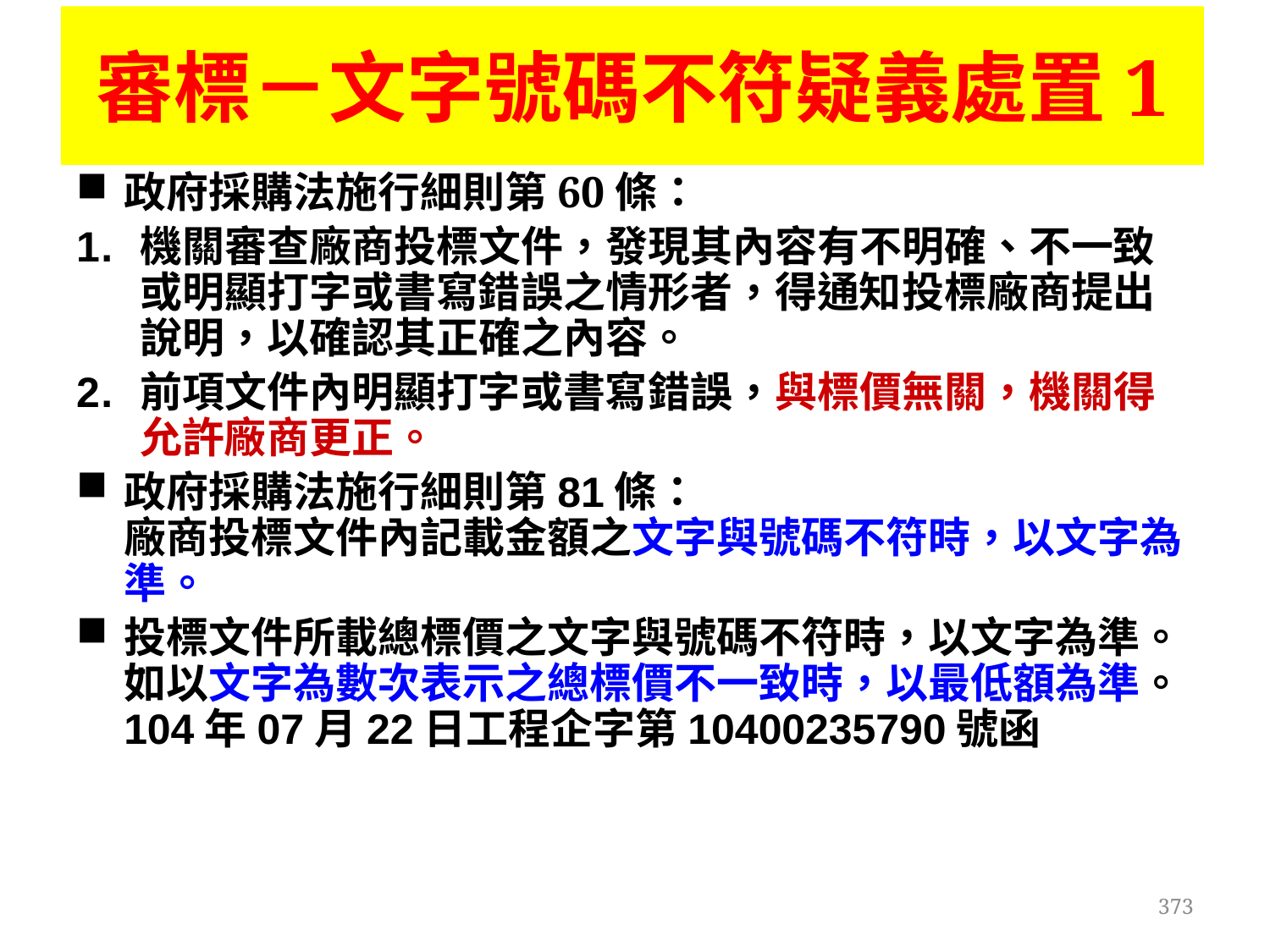

# 審標－文字號碼不符疑義處置1
政府採購法施行細則第60條：
機關審查廠商投標文件，發現其內容有不明確、不一致或明顯打字或書寫錯誤之情形者，得通知投標廠商提出說明，以確認其正確之內容。
前項文件內明顯打字或書寫錯誤，與標價無關，機關得允許廠商更正。
政府採購法施行細則第81條：
廠商投標文件內記載金額之文字與號碼不符時，以文字為準。
投標文件所載總標價之文字與號碼不符時，以文字為準。如以文字為數次表示之總標價不一致時，以最低額為準。104年07月22日工程企字第10400235790號函
373